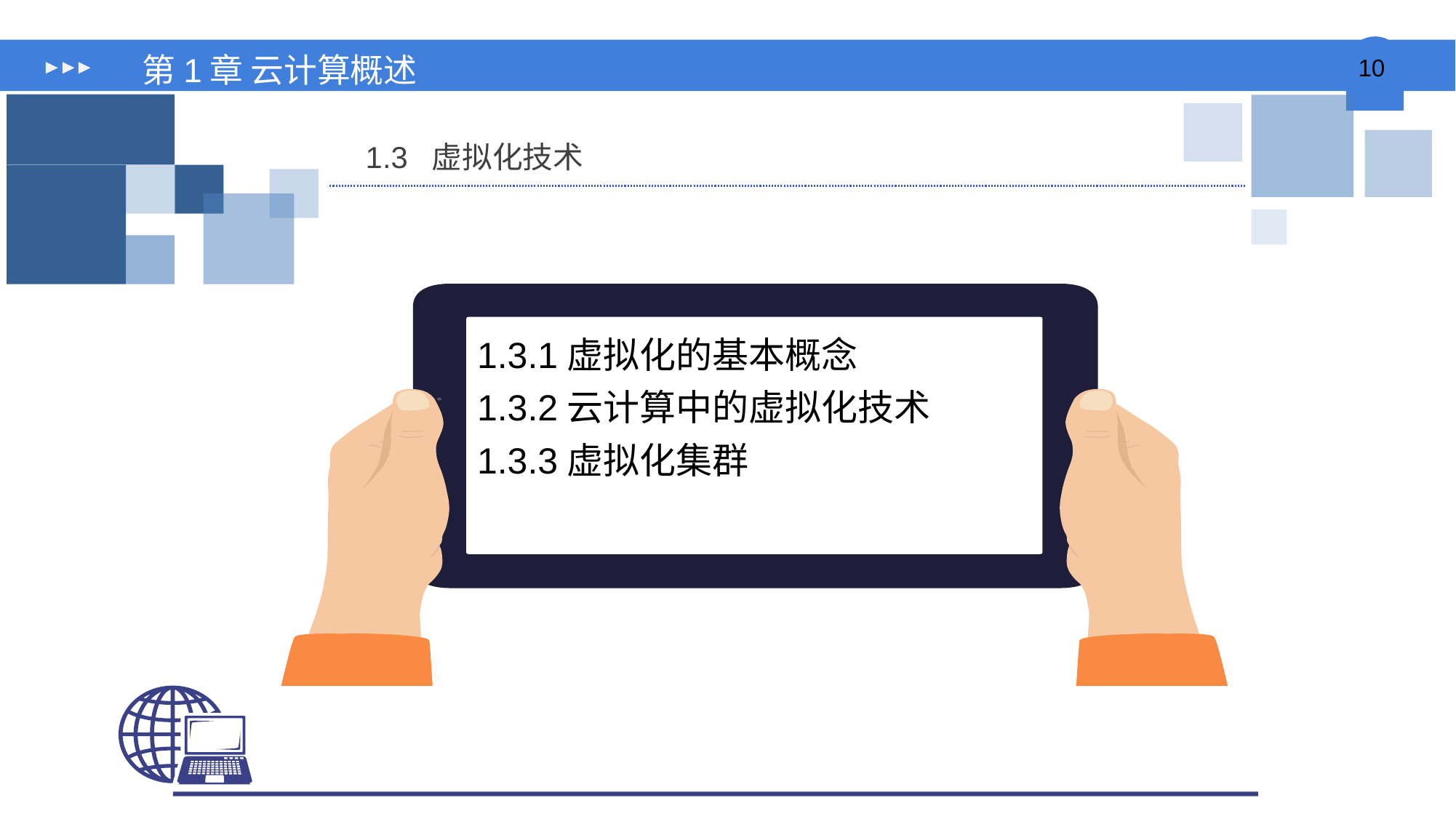

# 第1章 云计算概述
1.3  虚拟化技术

1.3.1虚拟化的基本概念
1.3.2云计算中的虚拟化技术
1.3.3虚拟化集群